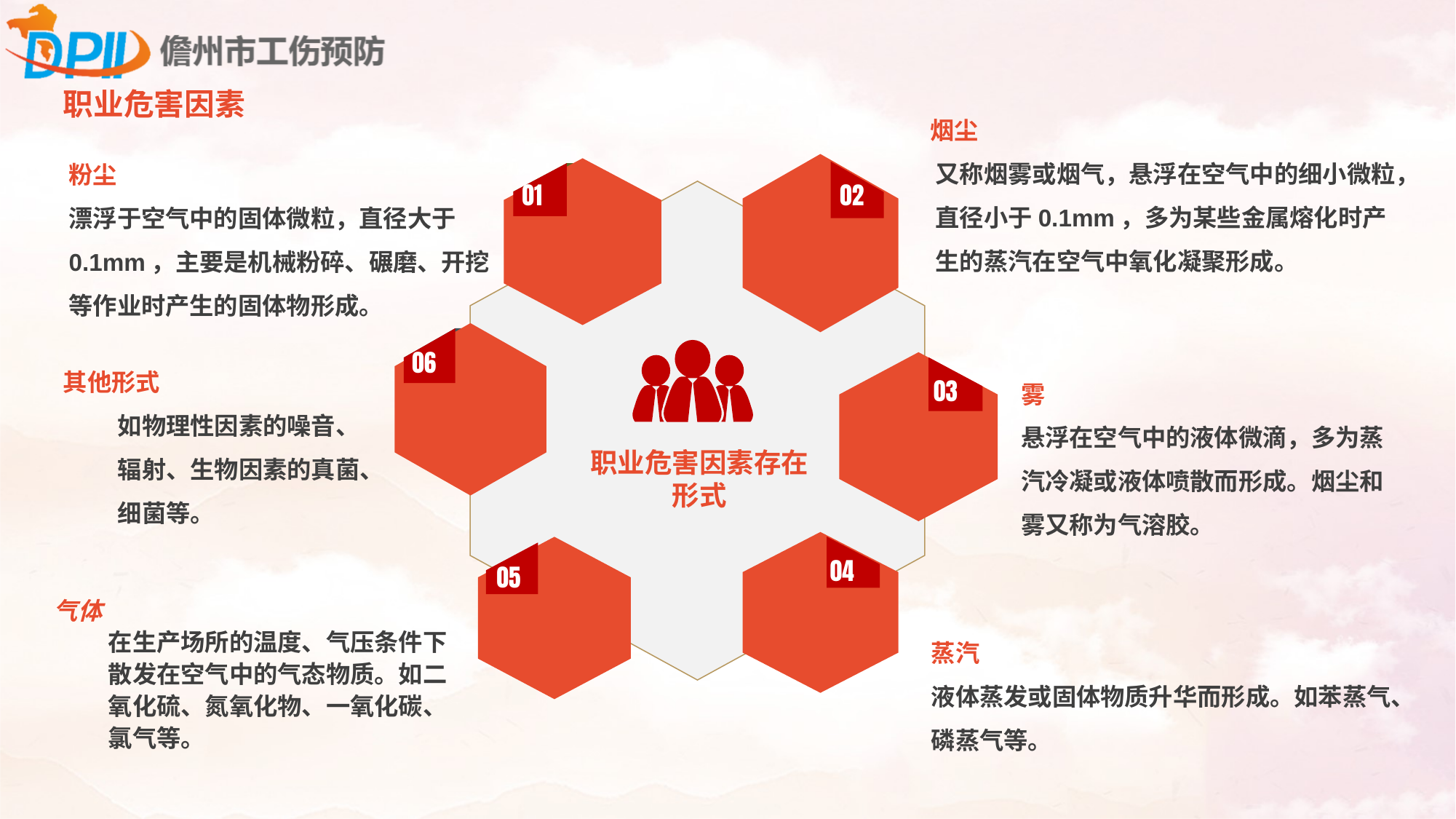

职业危害因素
        烟尘
又称烟雾或烟气，悬浮在空气中的细小微粒，直径小于0.1mm，多为某些金属熔化时产生的蒸汽在空气中氧化凝聚形成。

02
粉尘
漂浮于空气中的固体微粒，直径大于0.1mm，主要是机械粉碎、碾磨、开挖等作业时产生的固体物形成。

01

06

职业危害因素存在形式

03
其他形式
如物理性因素的噪音、辐射、生物因素的真菌、细菌等。
雾
悬浮在空气中的液体微滴，多为蒸汽冷凝或液体喷散而形成。烟尘和雾又称为气溶胶。

04

05
气体
在生产场所的温度、气压条件下散发在空气中的气态物质。如二氧化硫、氮氧化物、一氧化碳、氯气等。
蒸汽
液体蒸发或固体物质升华而形成。如苯蒸气、磷蒸气等。